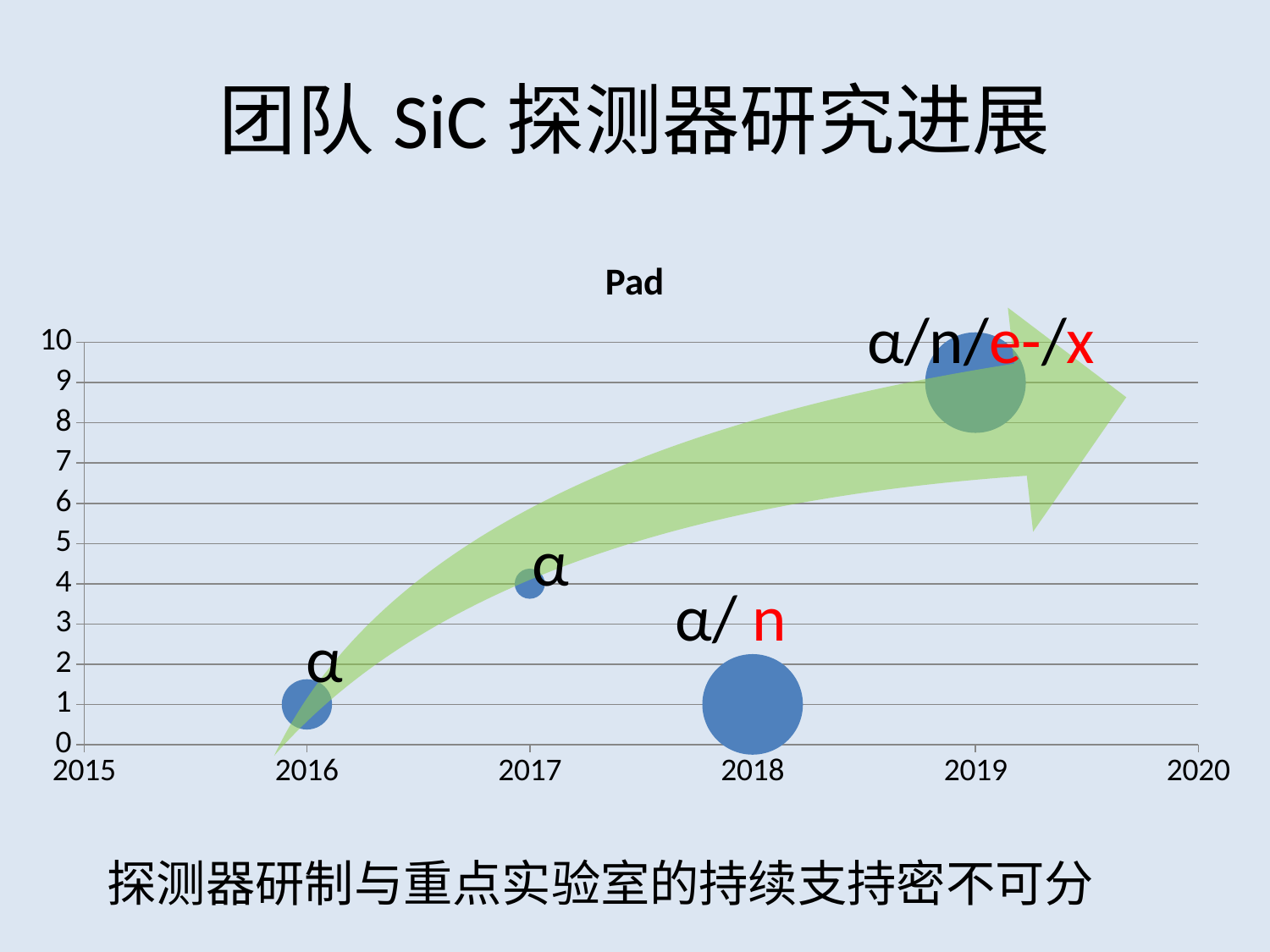

# 团队SiC探测器研究进展
α
α
α/ n
α/n/e-/x

### Chart:

| Category | Pad |
|---|---|
探测器研制与重点实验室的持续支持密不可分